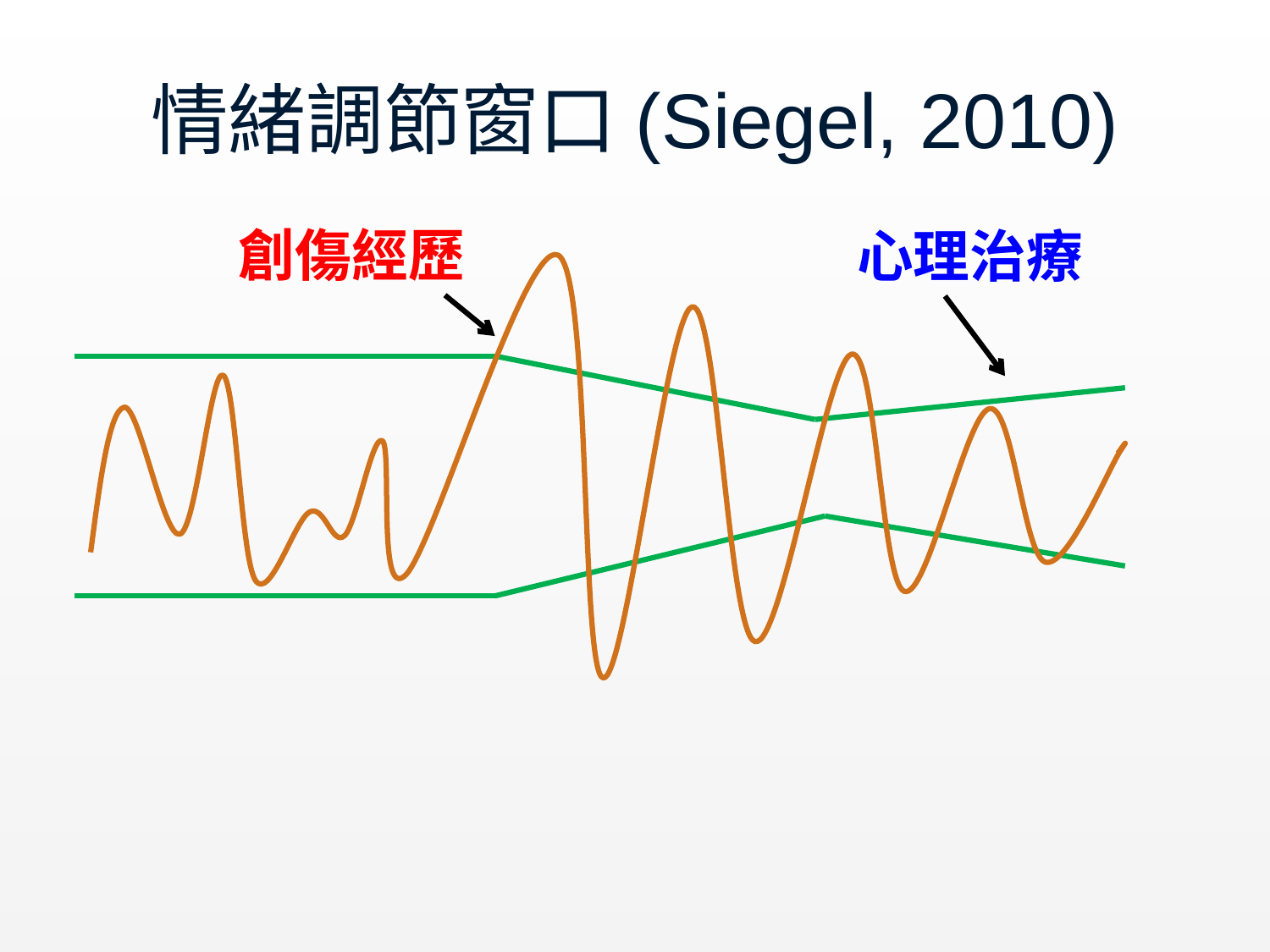

# 情緒調節窗口(Siegel, 2010)
創傷經歷
心理治療

kindylam/cp/swd
12